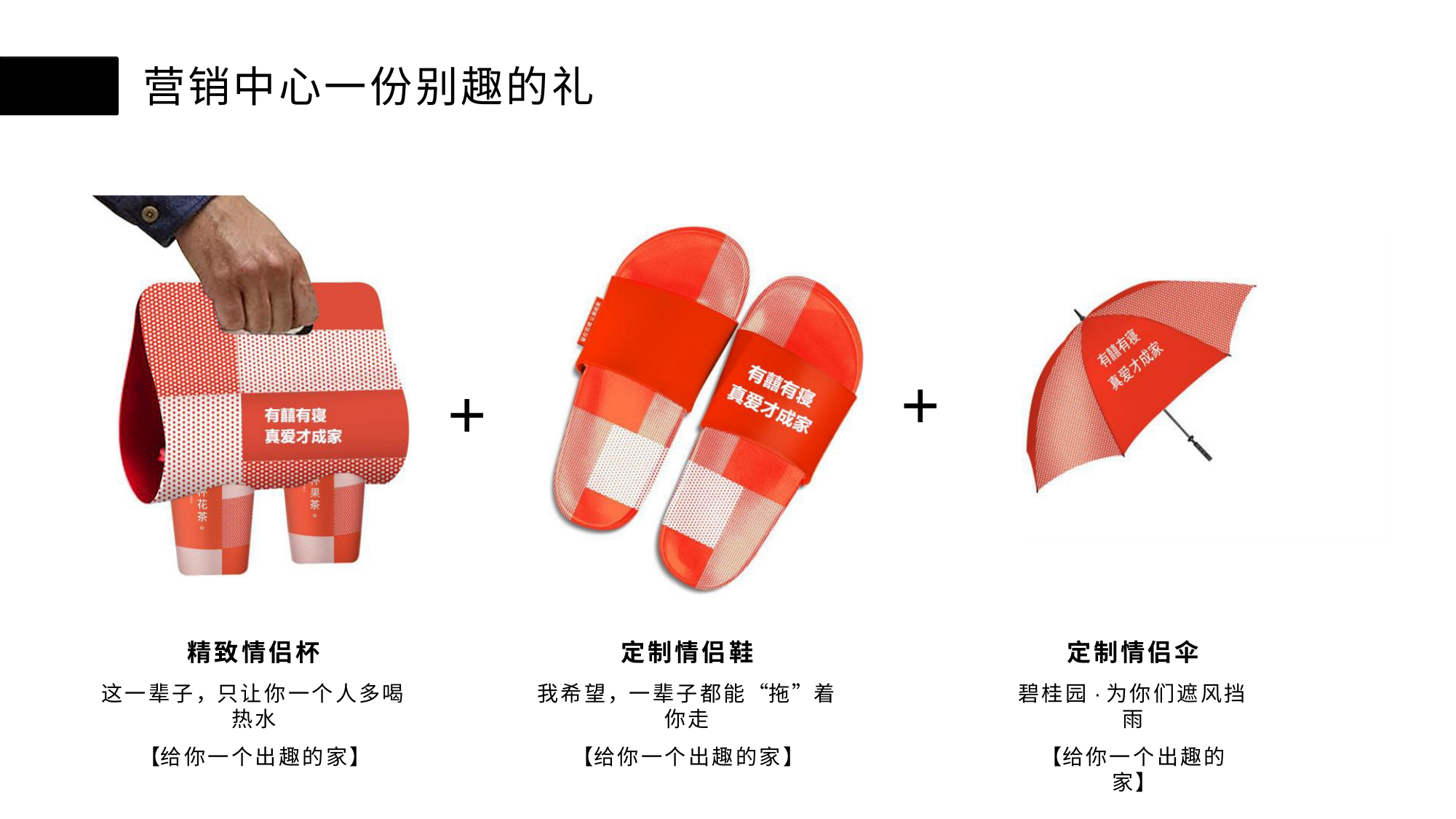

# 营销中心一份别趣的礼

+
+
精致情侣杯
这一辈子，只让你一个人多喝热水
【给你一个出趣的家】
定制情侣鞋
我希望，一辈子都能“拖”着你走
【给你一个出趣的家】
定制情侣伞
碧桂园·为你们遮风挡雨
【给你一个出趣的家】